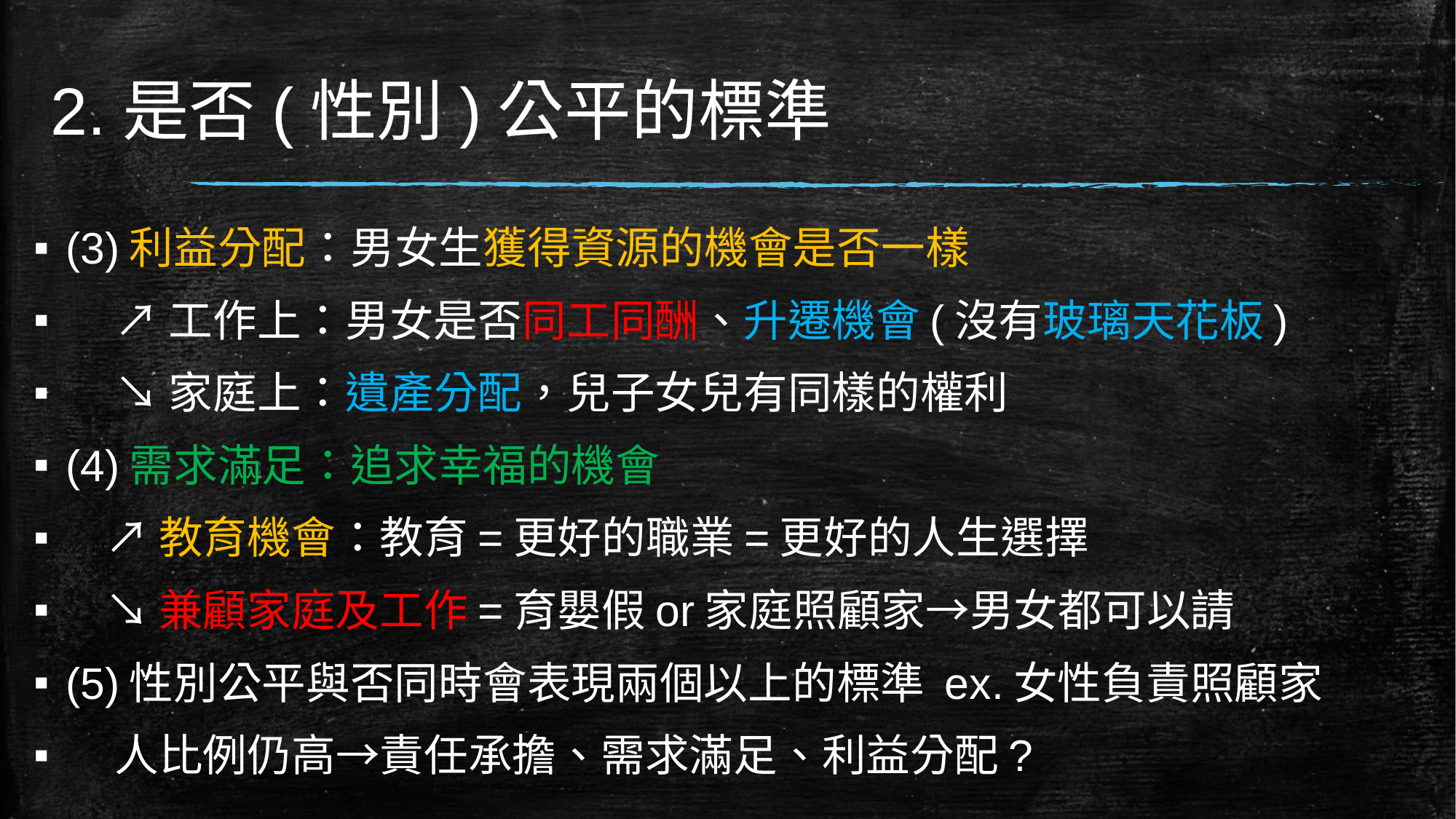

# 2.是否(性別)公平的標準
(3)利益分配：男女生獲得資源的機會是否一樣
     ↗工作上：男女是否同工同酬、升遷機會(沒有玻璃天花板)
     ↘家庭上：遺產分配，兒子女兒有同樣的權利
(4)需求滿足：追求幸福的機會
    ↗教育機會：教育=更好的職業=更好的人生選擇
    ↘兼顧家庭及工作=育嬰假or家庭照顧家→男女都可以請
(5)性別公平與否同時會表現兩個以上的標準 ex.女性負責照顧家
    人比例仍高→責任承擔、需求滿足、利益分配?